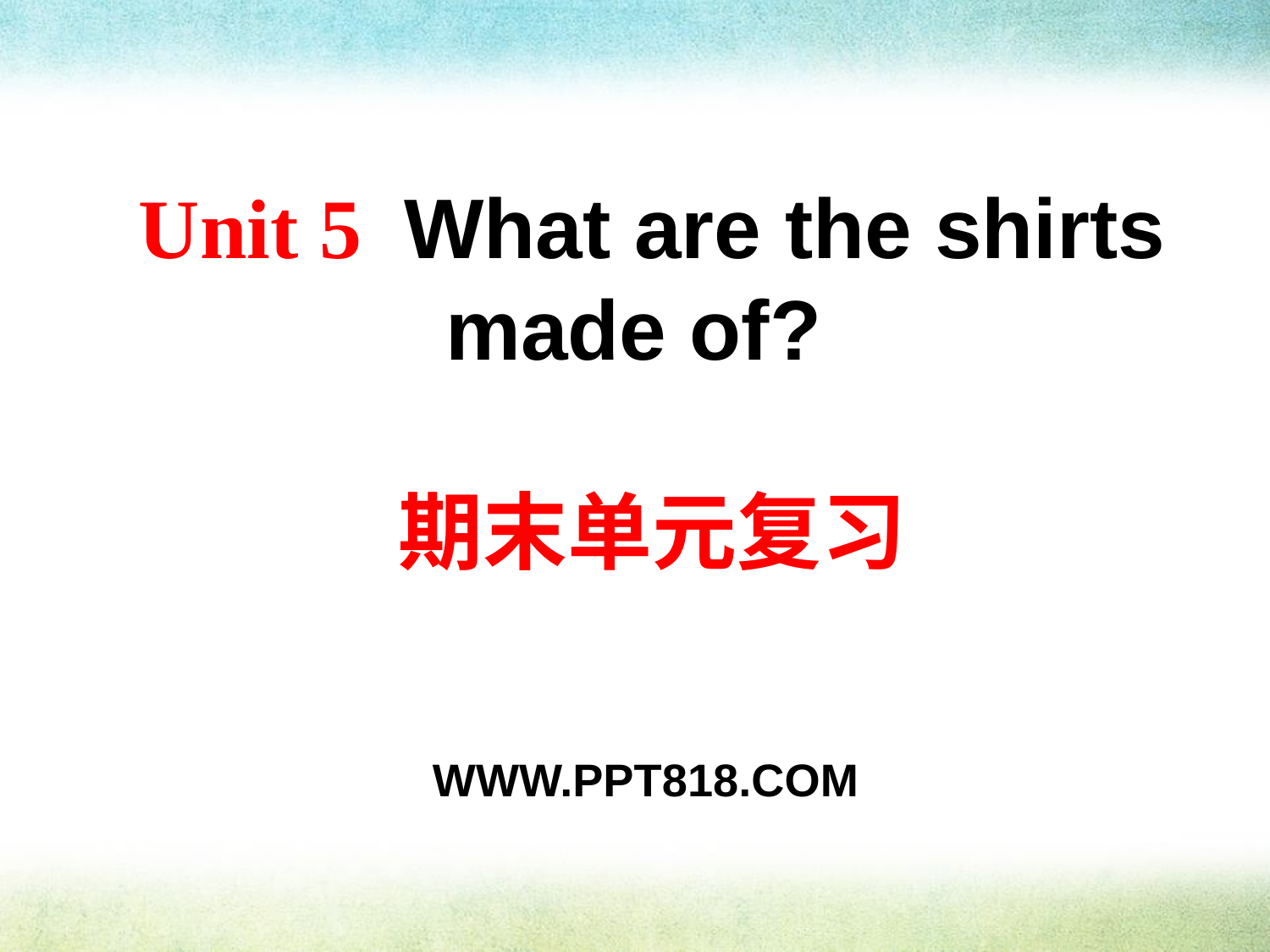

Unit 5  What are the shirts made of?

期末单元复习
WWW.PPT818.COM